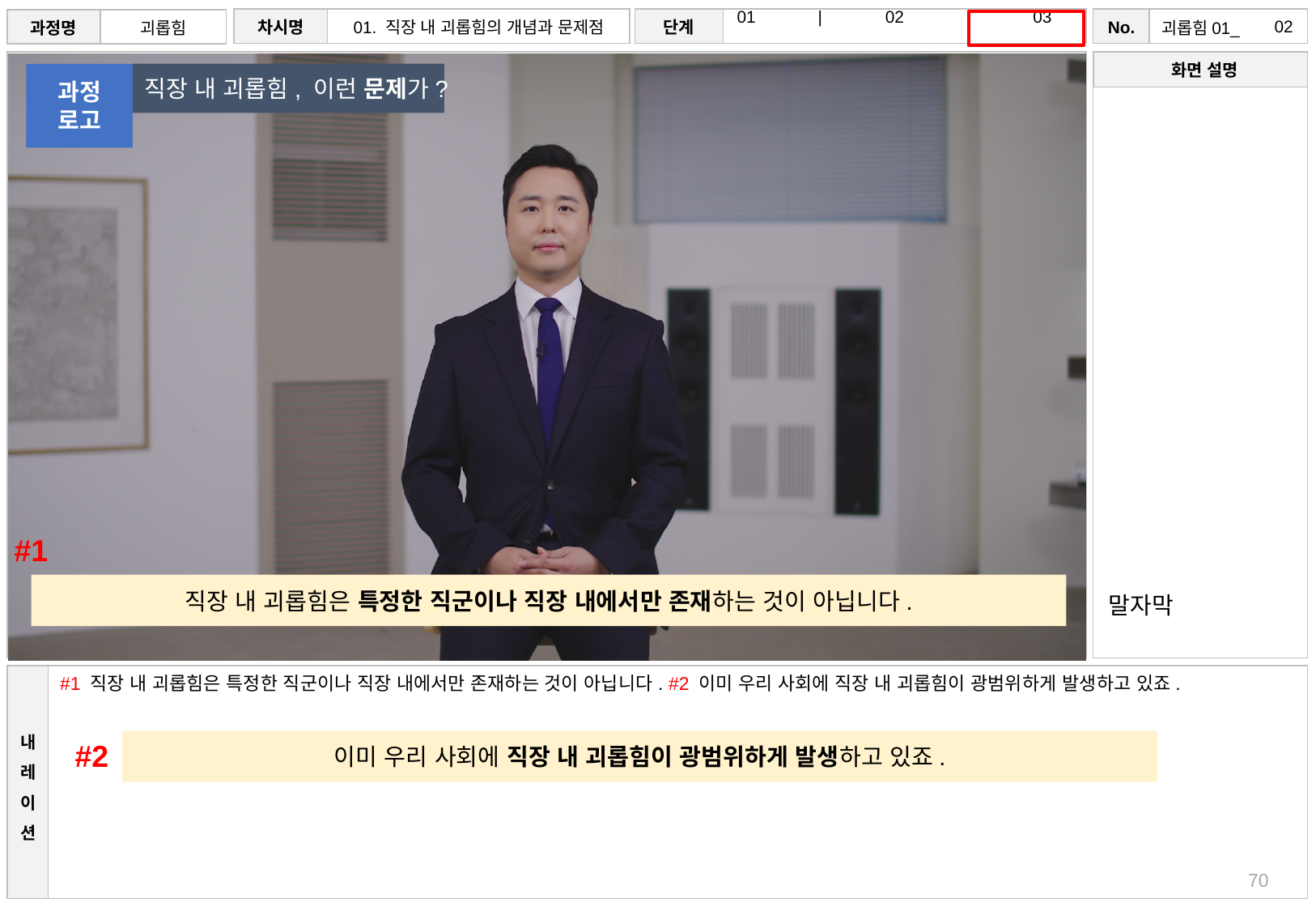

# 02
직장 내 괴롭힘, 이런 문제가?
과정
로고

#1
직장 내 괴롭힘은 특정한 직군이나 직장 내에서만 존재하는 것이 아닙니다.
말자막
#1 직장 내 괴롭힘은 특정한 직군이나 직장 내에서만 존재하는 것이 아닙니다. #2 이미 우리 사회에 직장 내 괴롭힘이 광범위하게 발생하고 있죠.
#2
이미 우리 사회에 직장 내 괴롭힘이 광범위하게 발생하고 있죠.
70